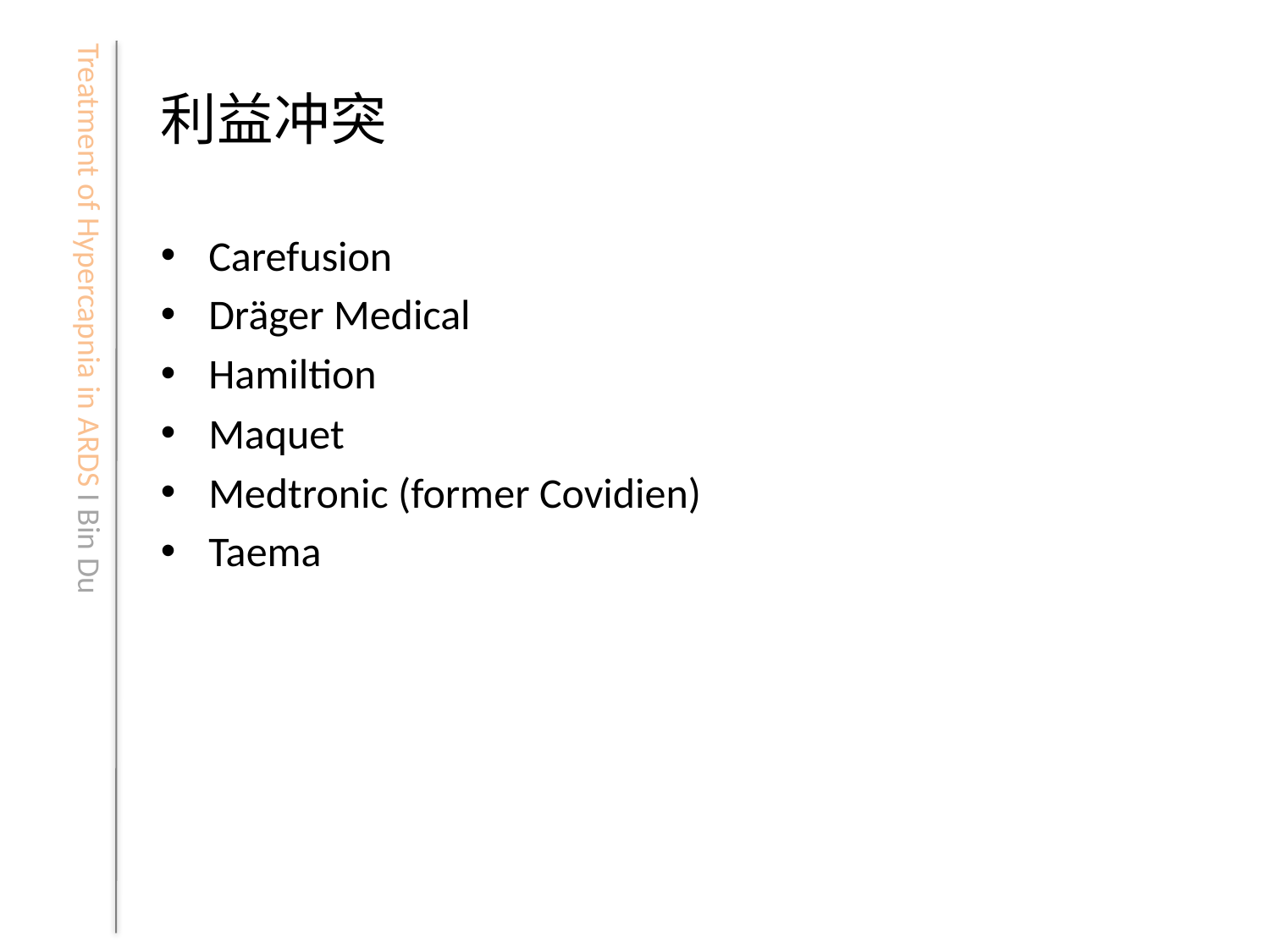

# 利益冲突
Carefusion
Dräger Medical
Hamiltion
Maquet
Medtronic (former Covidien)
Taema